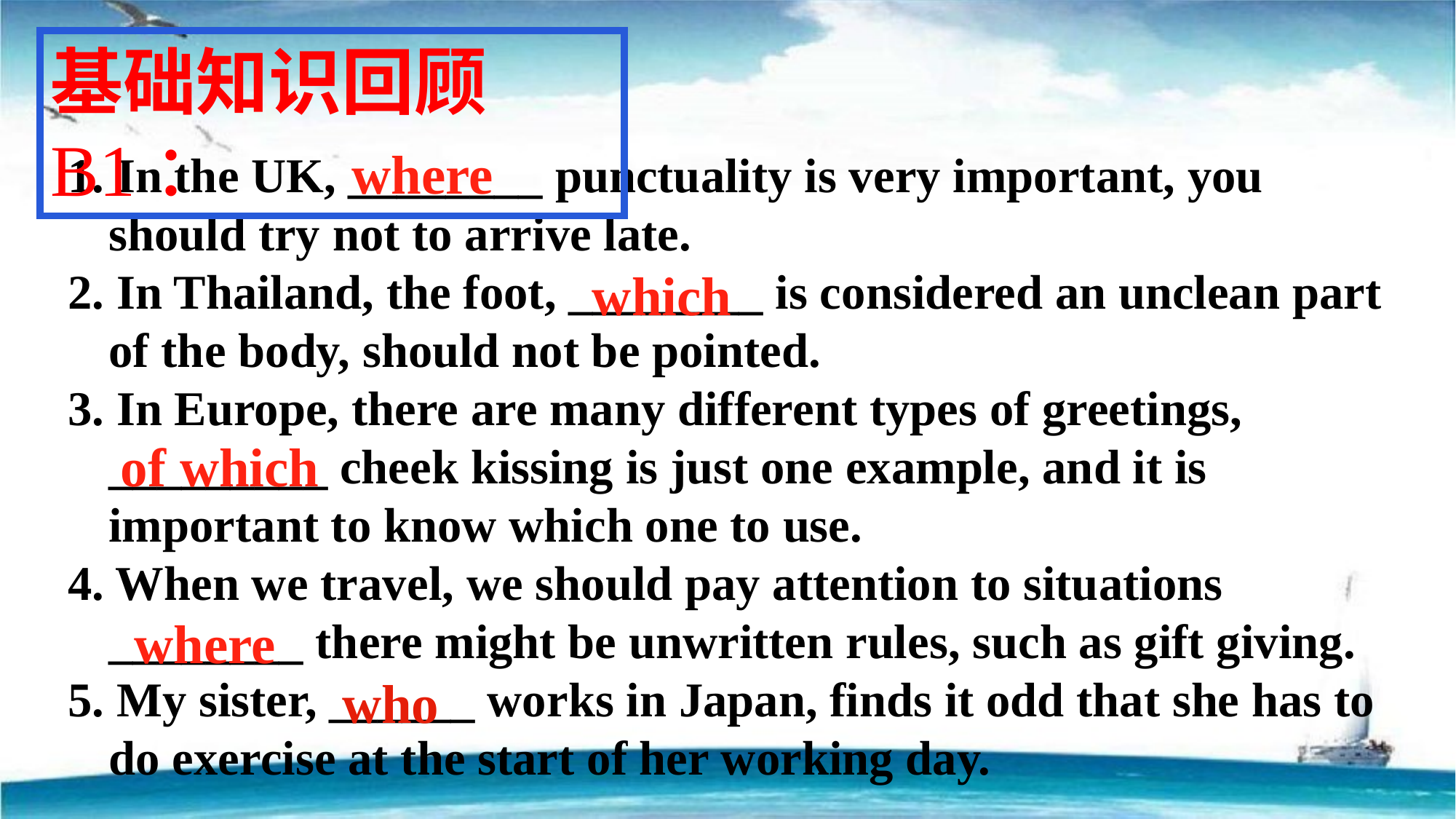

基础知识回顾 B1：
where
1. In the UK, ________ punctuality is very important, you should try not to arrive late.
2. In Thailand, the foot, ________ is considered an unclean part of the body, should not be pointed.
3. In Europe, there are many different types of greetings, _________ cheek kissing is just one example, and it is important to know which one to use.
4. When we travel, we should pay attention to situations ________ there might be unwritten rules, such as gift giving.
5. My sister, ______ works in Japan, finds it odd that she has to do exercise at the start of her working day.
which
of which
where
who